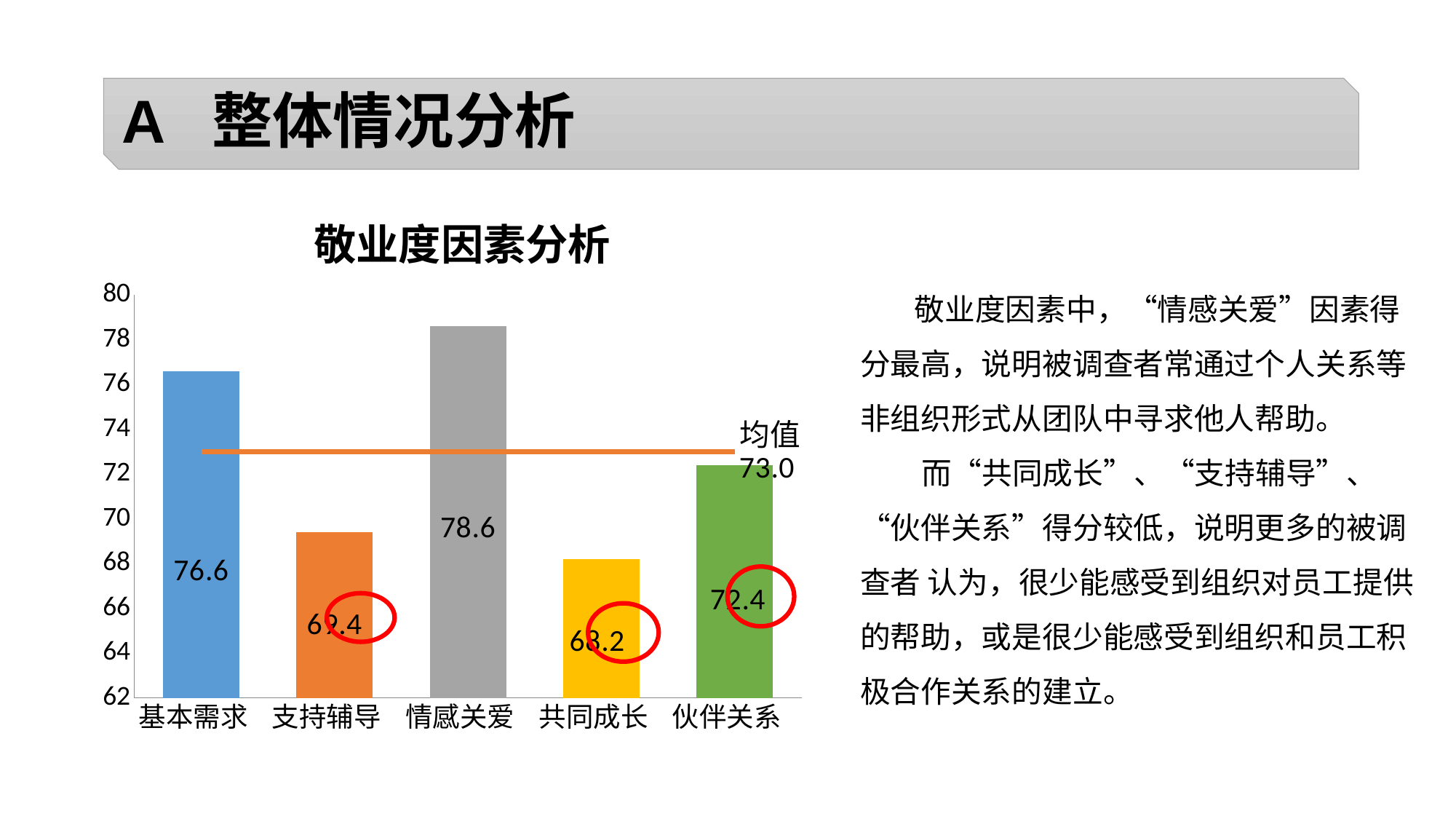

#
A  整体情况分析
                    敬业度因素分析

### Chart

| Category |  |  |
|---|---|---|
| 基本需求   | 76.6 | 73.0 |
| 支持辅导   | 69.4 | 73.0 |
| 情感关爱   | 78.6 | 73.0 |
| 共同成长   | 68.2 | 73.0 |
| 伙伴关系   | 72.4 | 73.0 |
       敬业度因素中，“情感关爱”因素得分最高，说明被调查者常通过个人关系等非组织形式从团队中寻求他人帮助。
        而“共同成长”、“支持辅导”、“伙伴关系”得分较低，说明更多的被调查者 认为，很少能感受到组织对员工提供的帮助，或是很少能感受到组织和员工积极合作关系的建立。